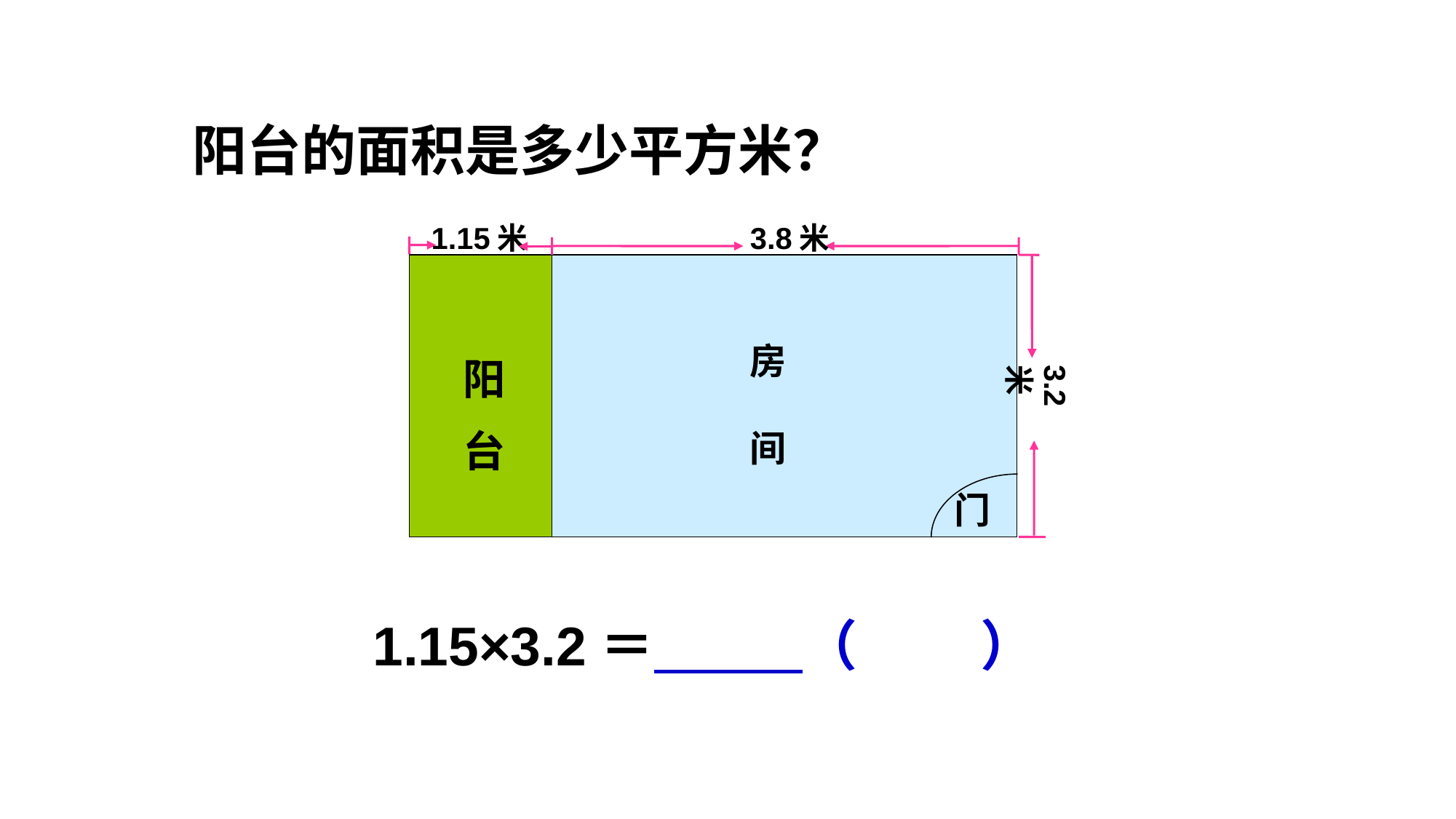

阳台的面积是多少平方米？
1.15米
3.8米

房

间
阳
台
3.2米

门
1.15×3.2＝            （          ）